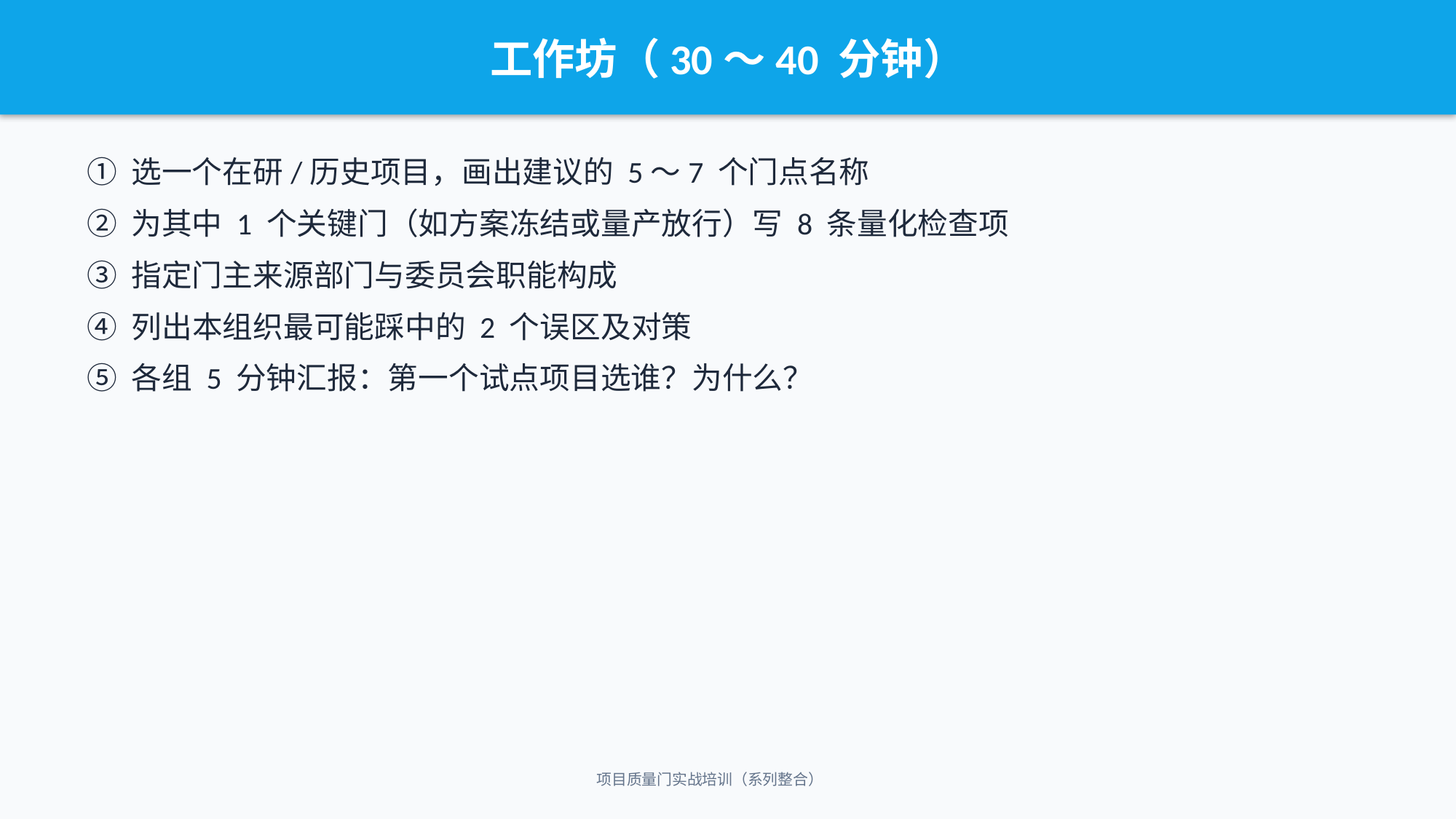

工作坊（30～40 分钟）
① 选一个在研/历史项目，画出建议的 5～7 个门点名称
② 为其中 1 个关键门（如方案冻结或量产放行）写 8 条量化检查项
③ 指定门主来源部门与委员会职能构成
④ 列出本组织最可能踩中的 2 个误区及对策
⑤ 各组 5 分钟汇报：第一个试点项目选谁？为什么？
项目质量门实战培训（系列整合）